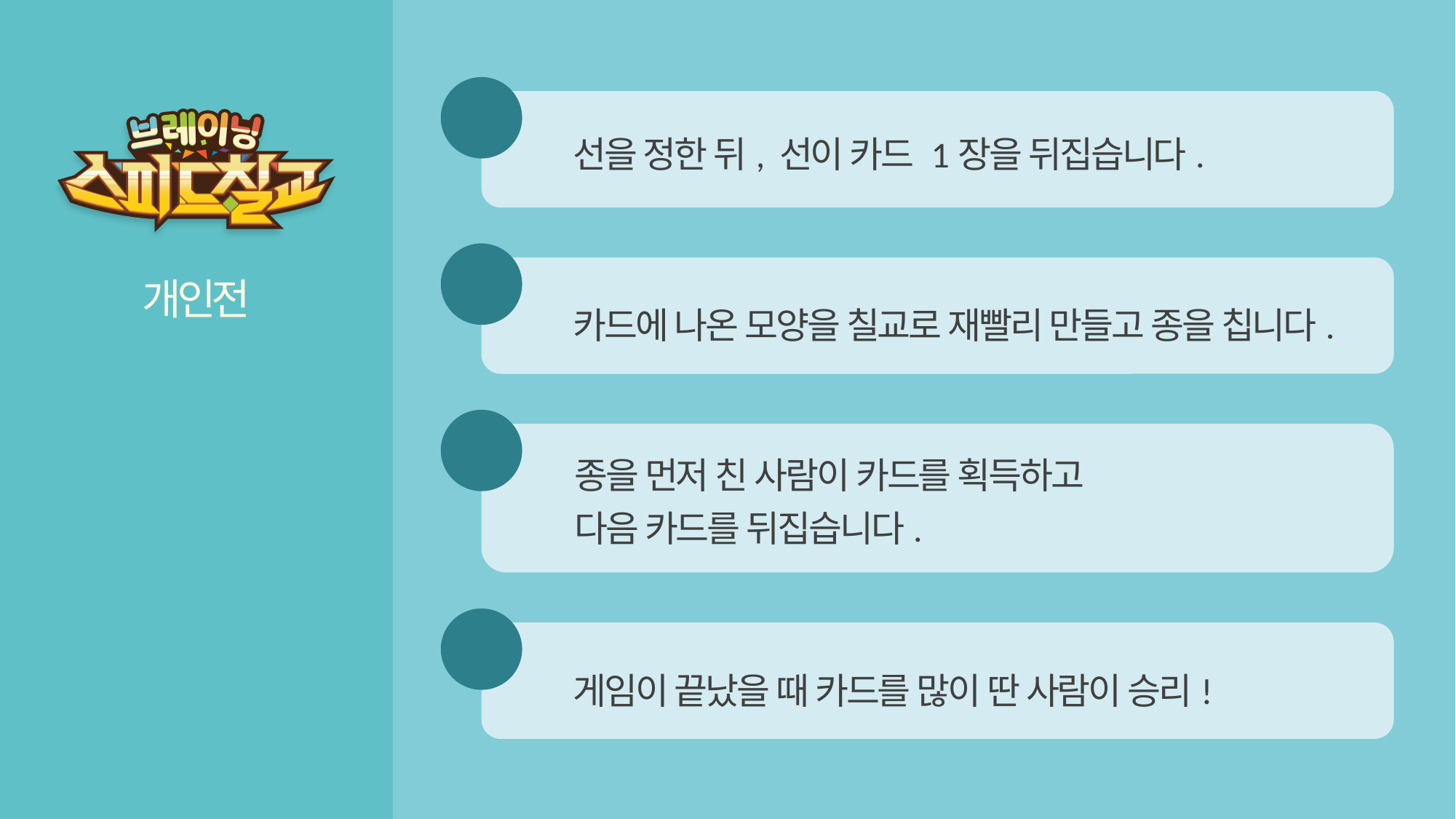

2
선을 정한 뒤, 선이 카드 1장을 뒤집습니다.
3
카드에 나온 모양을 칠교로 재빨리 만들고 종을 칩니다.
# 개인전
게임 방법
4
종을 먼저 친 사람이 카드를 획득하고
다음 카드를 뒤집습니다.
5
게임이 끝났을 때 카드를 많이 딴 사람이 승리!